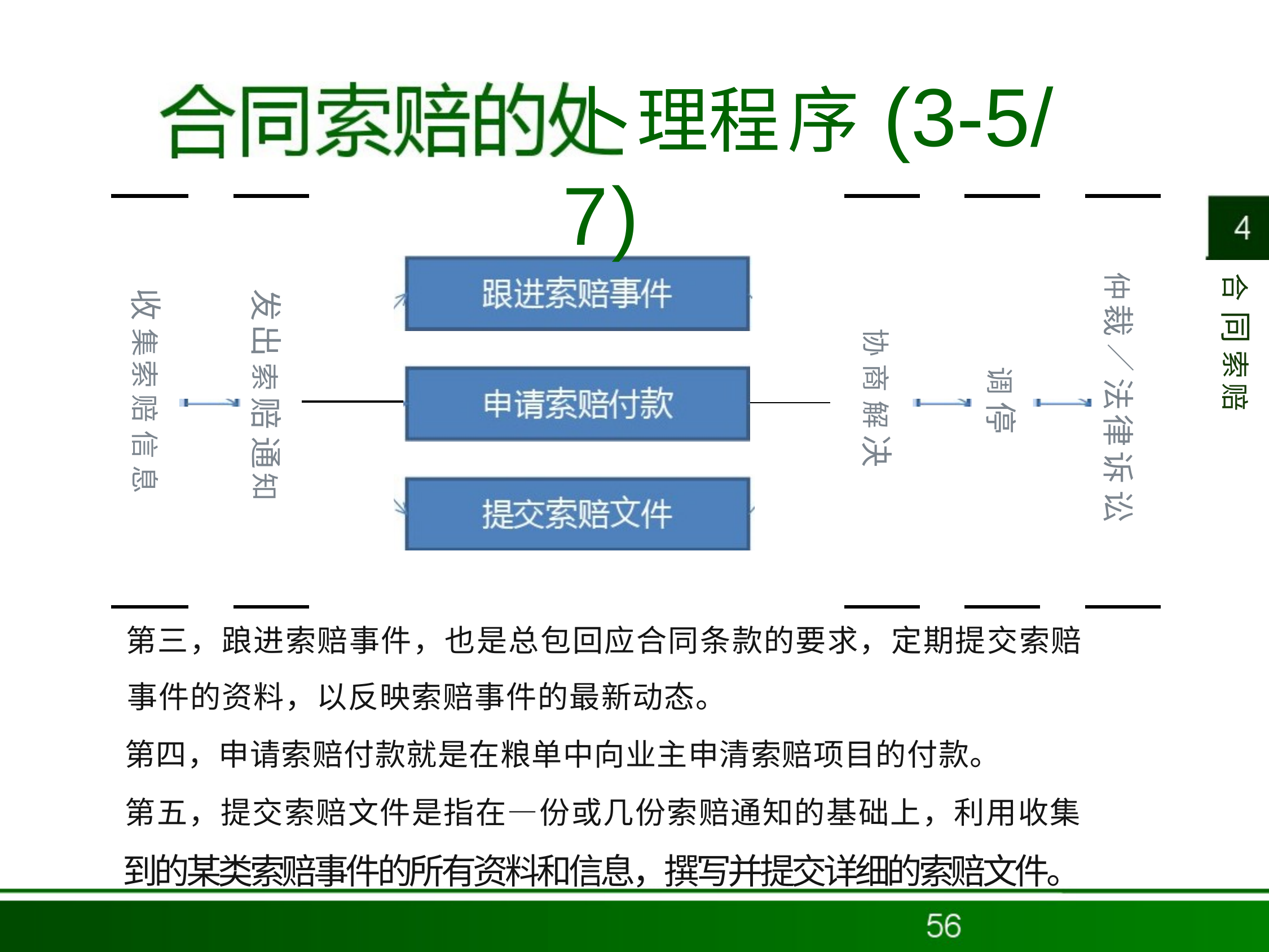

# 卜理程序(3-5/ 7)

仲裁／ 法律诉讼
合同 索赔
收集索 赔信息
发出索 赔通知
协商解决

调停

第三，踉进索赔事件，也是总包回应合同条款的要求，定期提交索赔 事件的资料，以反映索赔事件的最新动态。
第四，申请索赔付款就是在粮单中向业主申清索赔项目的付款。
第五，提交索赔文件是指在—份或几份索赔通知的基础上，利用收集
到的某类索赔事件的所有资料和信息，撰写并提交详细的索赔文件。